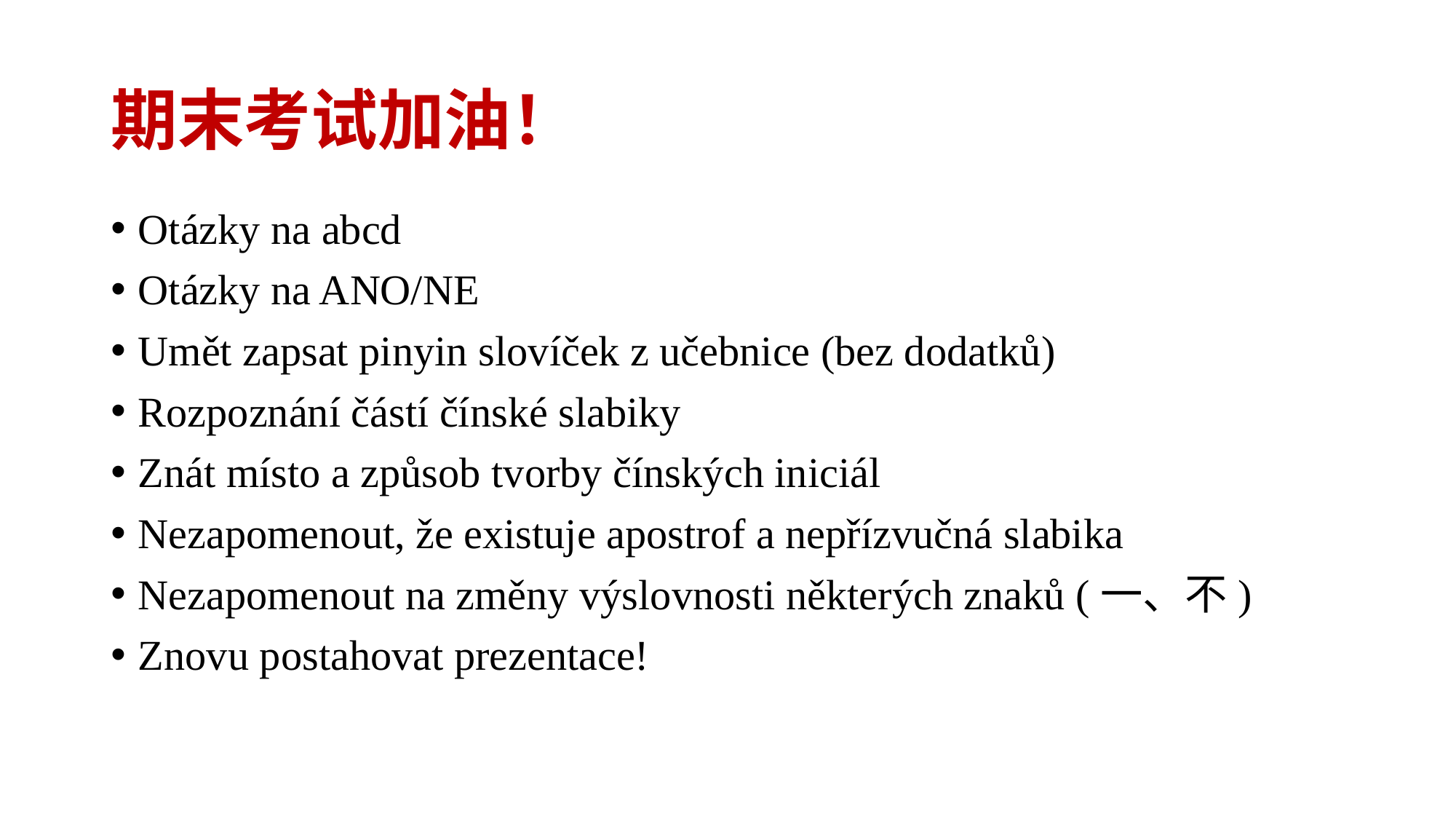

# 期末考试加油！
Otázky na abcd
Otázky na ANO/NE
Umět zapsat pinyin slovíček z učebnice (bez dodatků)
Rozpoznání částí čínské slabiky
Znát místo a způsob tvorby čínských iniciál
Nezapomenout, že existuje apostrof a nepřízvučná slabika
Nezapomenout na změny výslovnosti některých znaků (一、不)
Znovu postahovat prezentace!